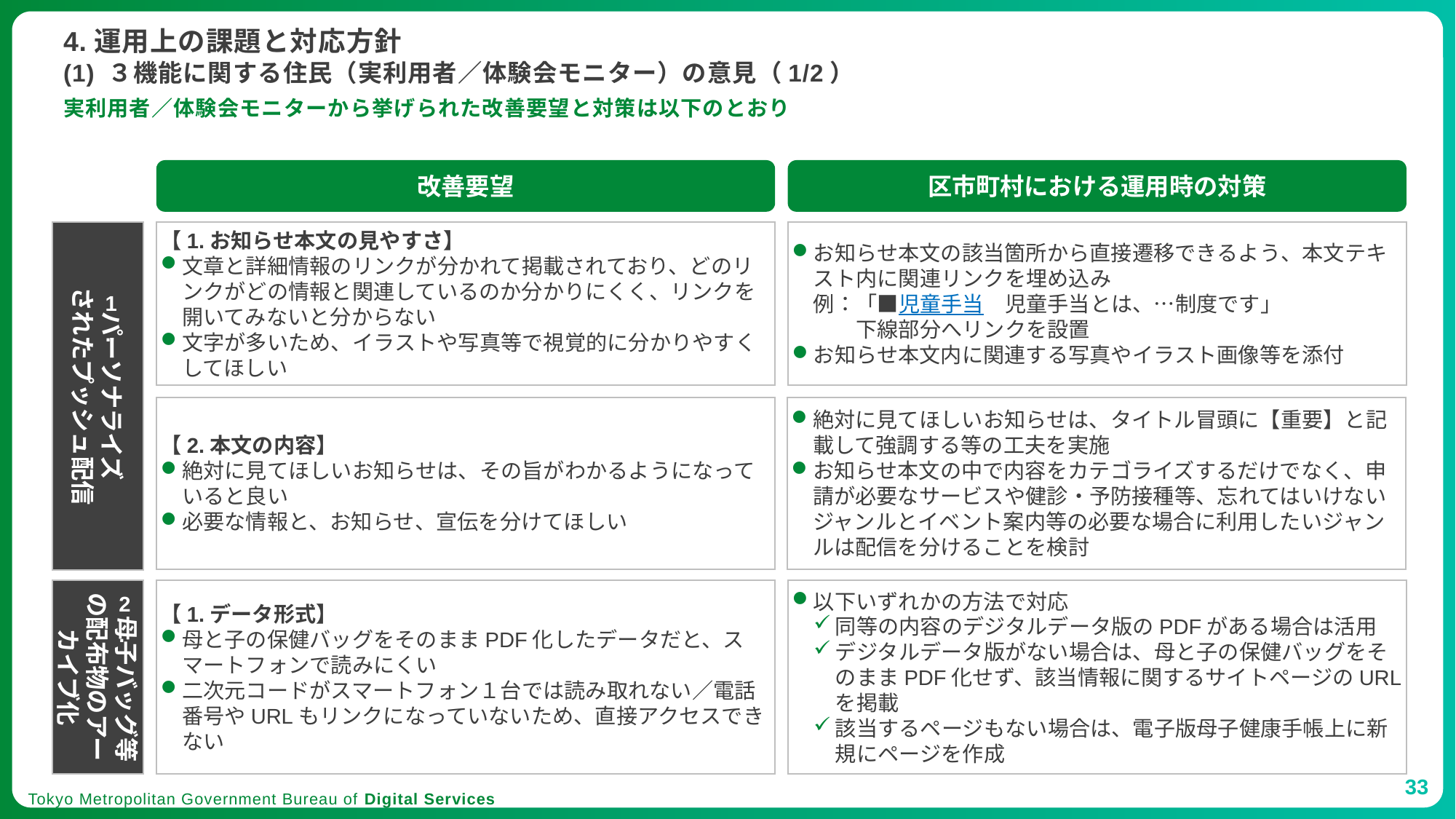

4.運用上の課題と対応方針
# (1) ３機能に関する住民（実利用者／体験会モニター）の意見（1/2）
実利用者／体験会モニターから挙げられた改善要望と対策は以下のとおり
改善要望
区市町村における運用時の対策
パーソナライズ
されたプッシュ配信
1.
【1.お知らせ本文の見やすさ】
文章と詳細情報のリンクが分かれて掲載されており、どのリンクがどの情報と関連しているのか分かりにくく、リンクを開いてみないと分からない
文字が多いため、イラストや写真等で視覚的に分かりやすくしてほしい
お知らせ本文の該当箇所から直接遷移できるよう、本文テキスト内に関連リンクを埋め込み
例：「■児童手当　児童手当とは、…制度です」
　　下線部分へリンクを設置
お知らせ本文内に関連する写真やイラスト画像等を添付
【2.本文の内容】
絶対に見てほしいお知らせは、その旨がわかるようになっていると良い
必要な情報と、お知らせ、宣伝を分けてほしい
絶対に見てほしいお知らせは、タイトル冒頭に【重要】と記載して強調する等の工夫を実施
お知らせ本文の中で内容をカテゴライズするだけでなく、申請が必要なサービスや健診・予防接種等、忘れてはいけないジャンルとイベント案内等の必要な場合に利用したいジャンルは配信を分けることを検討
　母子バッグ等の配布物のアーカイブ化
2.
【1.データ形式】
母と子の保健バッグをそのままPDF化したデータだと、スマートフォンで読みにくい
二次元コードがスマートフォン１台では読み取れない／電話番号やURLもリンクになっていないため、直接アクセスできない
以下いずれかの方法で対応
同等の内容のデジタルデータ版のPDFがある場合は活用
デジタルデータ版がない場合は、母と子の保健バッグをそのままPDF化せず、該当情報に関するサイトページのURLを掲載
該当するページもない場合は、電子版母子健康手帳上に新規にページを作成
33